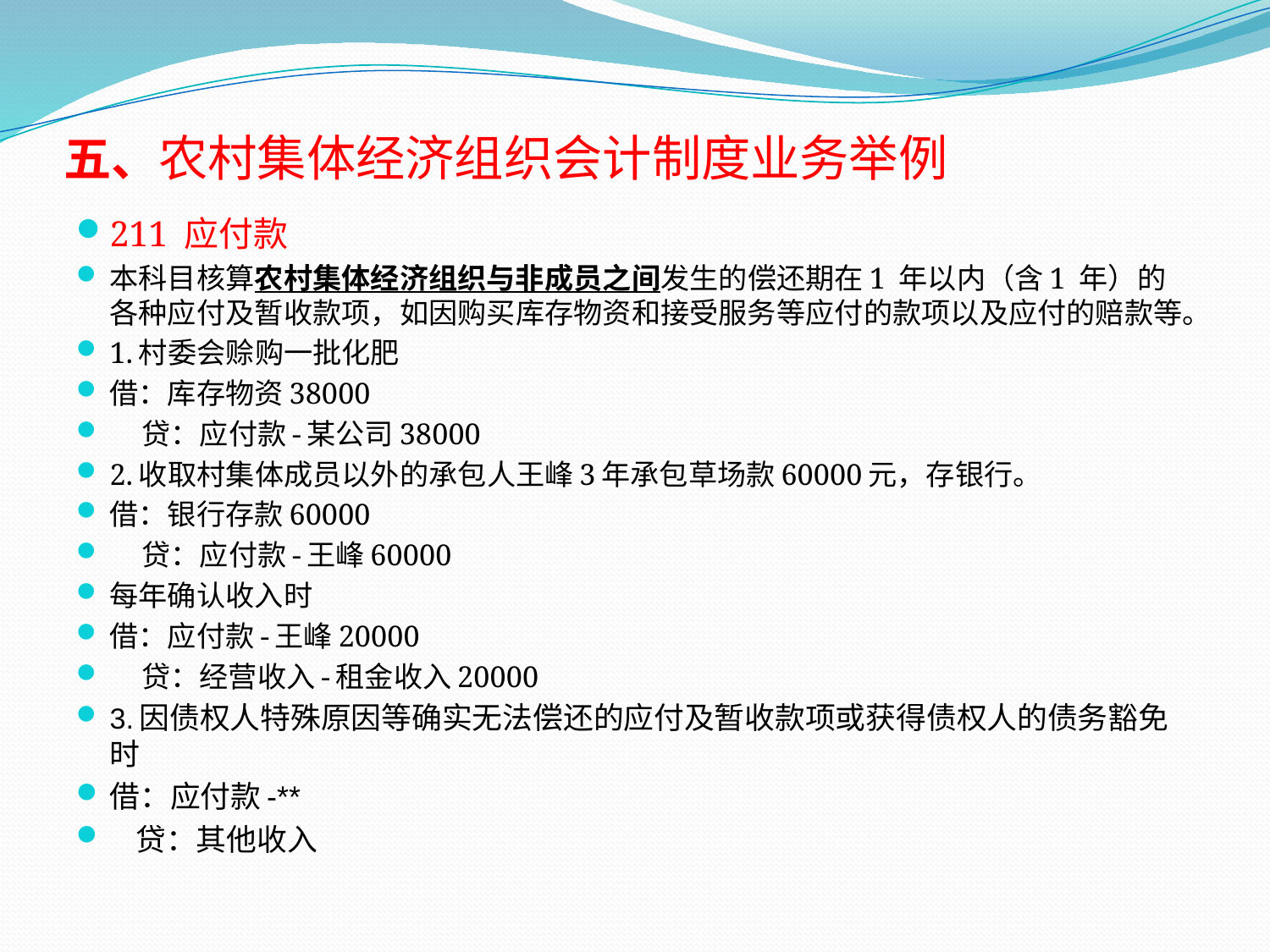

# 五、农村集体经济组织会计制度业务举例
211 应付款
本科目核算农村集体经济组织与非成员之间发生的偿还期在1 年以内（含1 年）的各种应付及暂收款项，如因购买库存物资和接受服务等应付的款项以及应付的赔款等。
1.村委会赊购一批化肥
借：库存物资38000
    贷：应付款-某公司38000
2.收取村集体成员以外的承包人王峰3年承包草场款60000元，存银行。
借：银行存款60000
    贷：应付款-王峰60000
每年确认收入时
借：应付款-王峰20000
    贷：经营收入-租金收入20000
3.因债权人特殊原因等确实无法偿还的应付及暂收款项或获得债权人的债务豁免时
借：应付款-**
   贷：其他收入